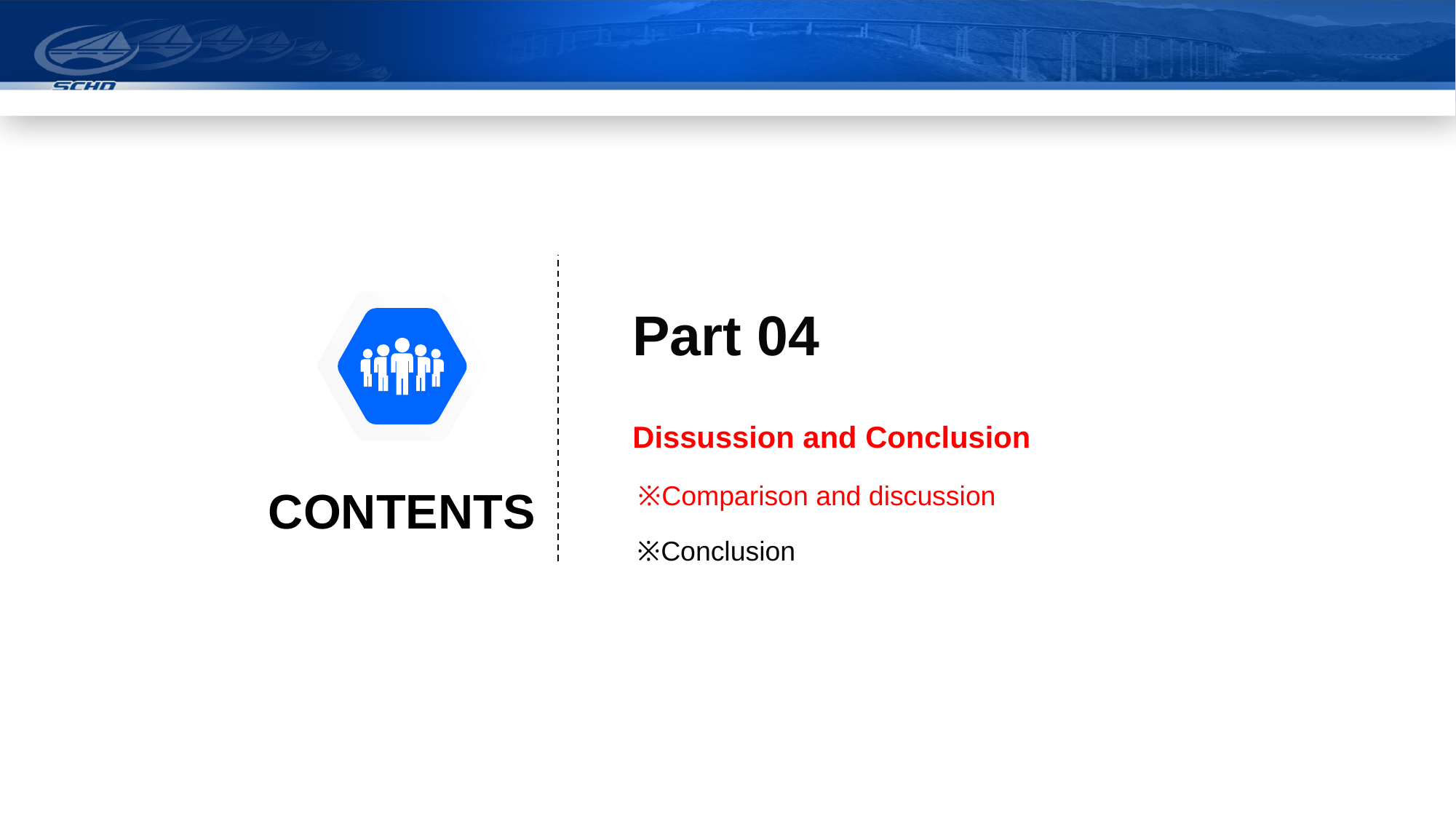

彭州至汶川高速方案研究
成都经济区环线高速公路彭州连接线工可
Part 04
Dissussion and Conclusion

CONTENTS

※ Comparison and discussion
※ Conclusion